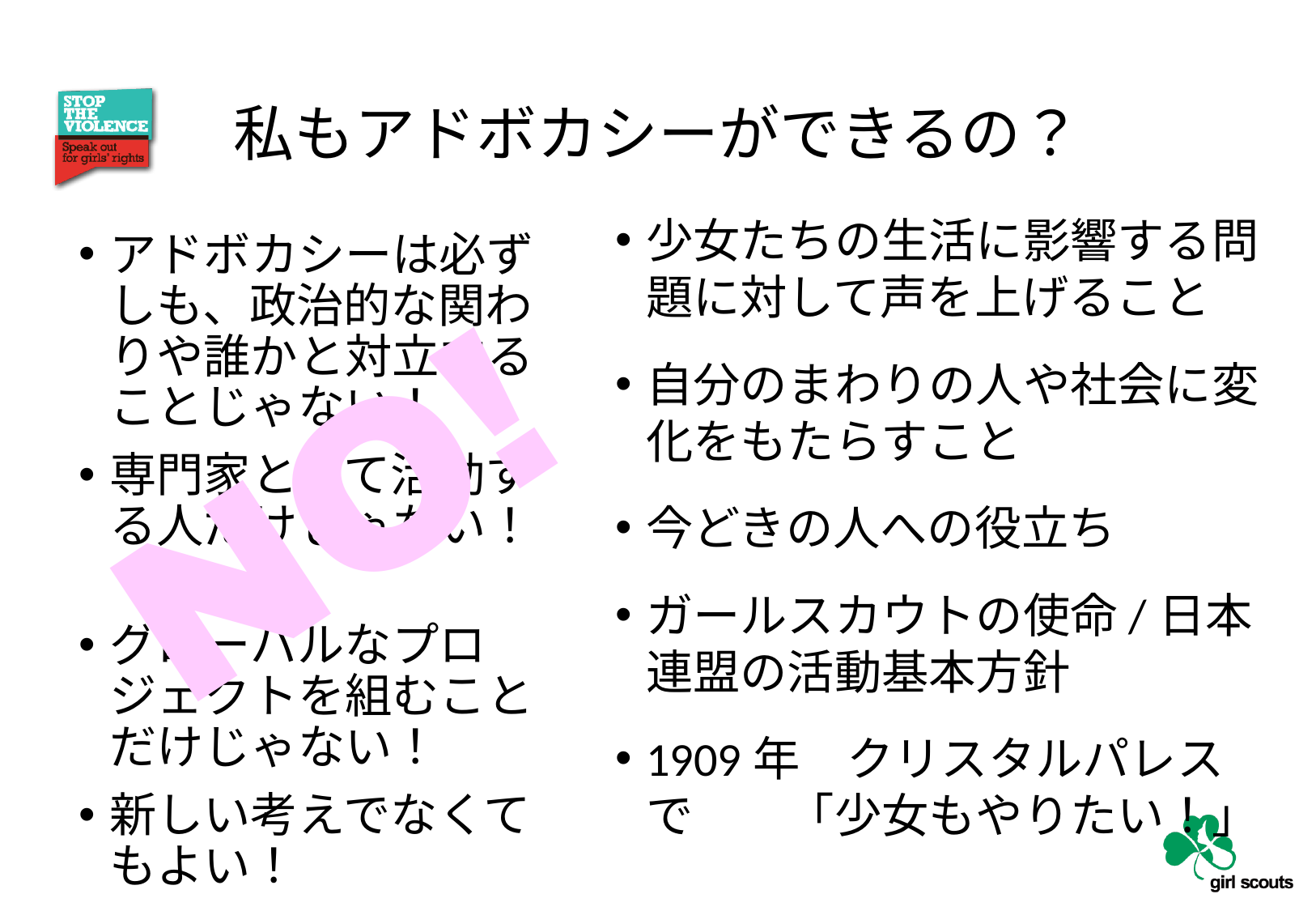

# 私もアドボカシーができるの？
少女たちの生活に影響する問題に対して声を上げること
自分のまわりの人や社会に変化をもたらすこと
今どきの人への役立ち
ガールスカウトの使命/日本連盟の活動基本方針
1909年　クリスタルパレスで　　「少女もやりたい！」

アドボカシーは必ずしも、政治的な関わりや誰かと対立することじゃない！
専門家として活動する人だけじゃない！
グローバルなプロジェクトを組むことだけじゃない！
新しい考えでなくてもよい！
NO!